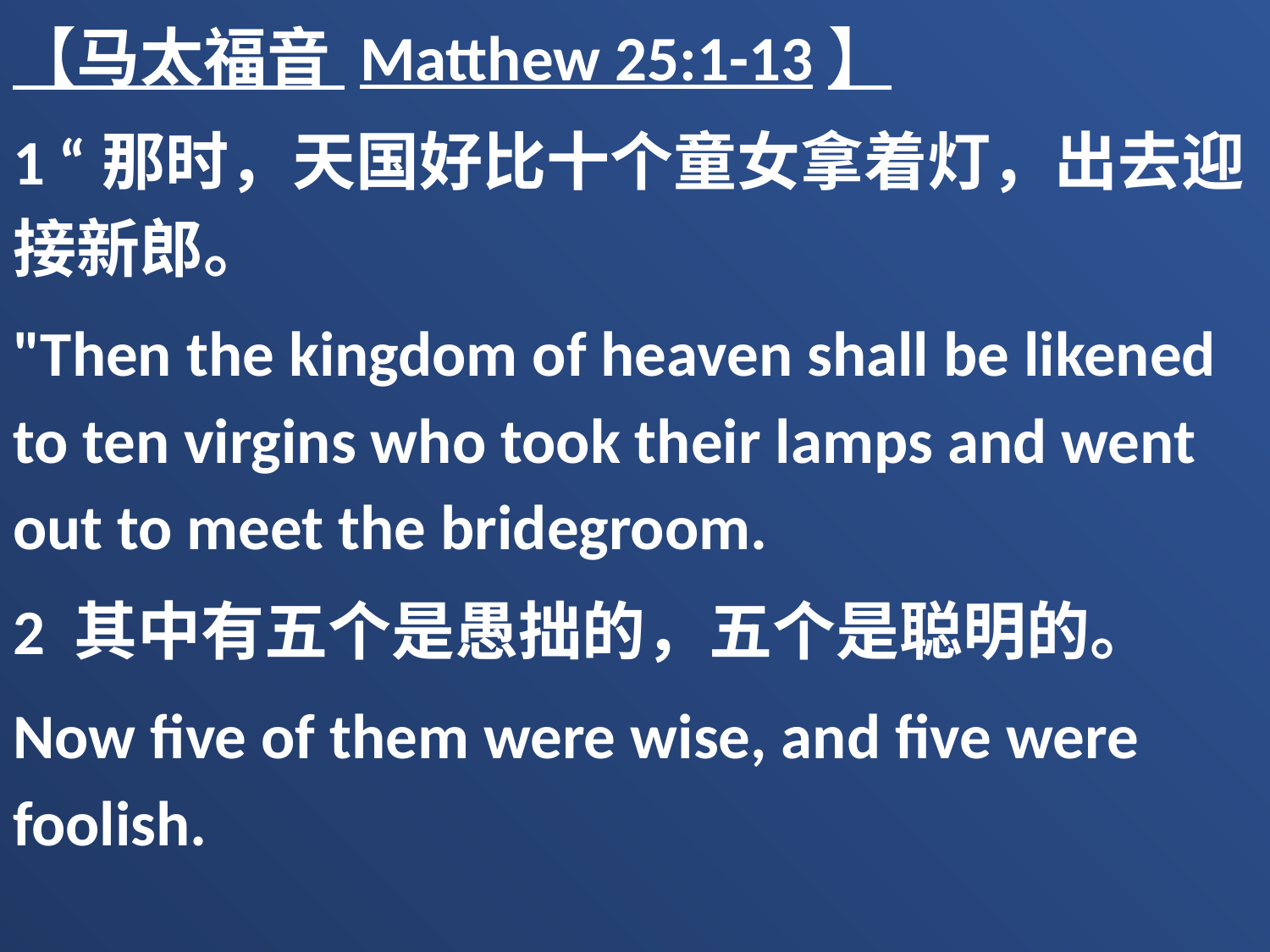

【马太福音 Matthew 25:1-13】
1 “那时，天国好比十个童女拿着灯，出去迎接新郎。
"Then the kingdom of heaven shall be likened to ten virgins who took their lamps and went out to meet the bridegroom.
2 其中有五个是愚拙的，五个是聪明的。
Now five of them were wise, and five were foolish.